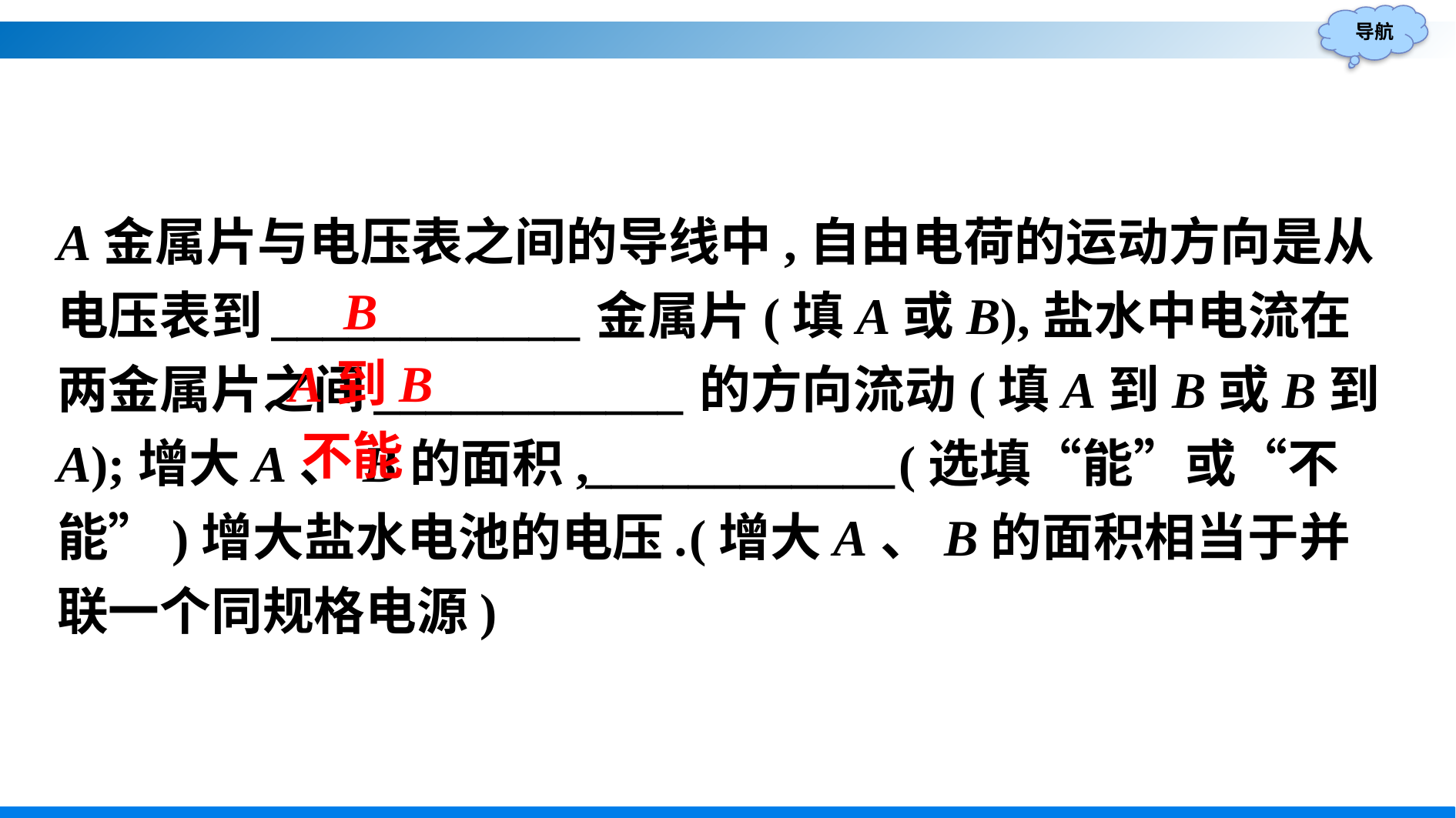

A金属片与电压表之间的导线中,自由电荷的运动方向是从电压表到____________金属片(填A或B),盐水中电流在两金属片之间____________的方向流动(填A到B或B到A);增大A、B的面积,____________(选填“能”或“不能”)增大盐水电池的电压.(增大A、B的面积相当于并联一个同规格电源)
B
A到B
不能